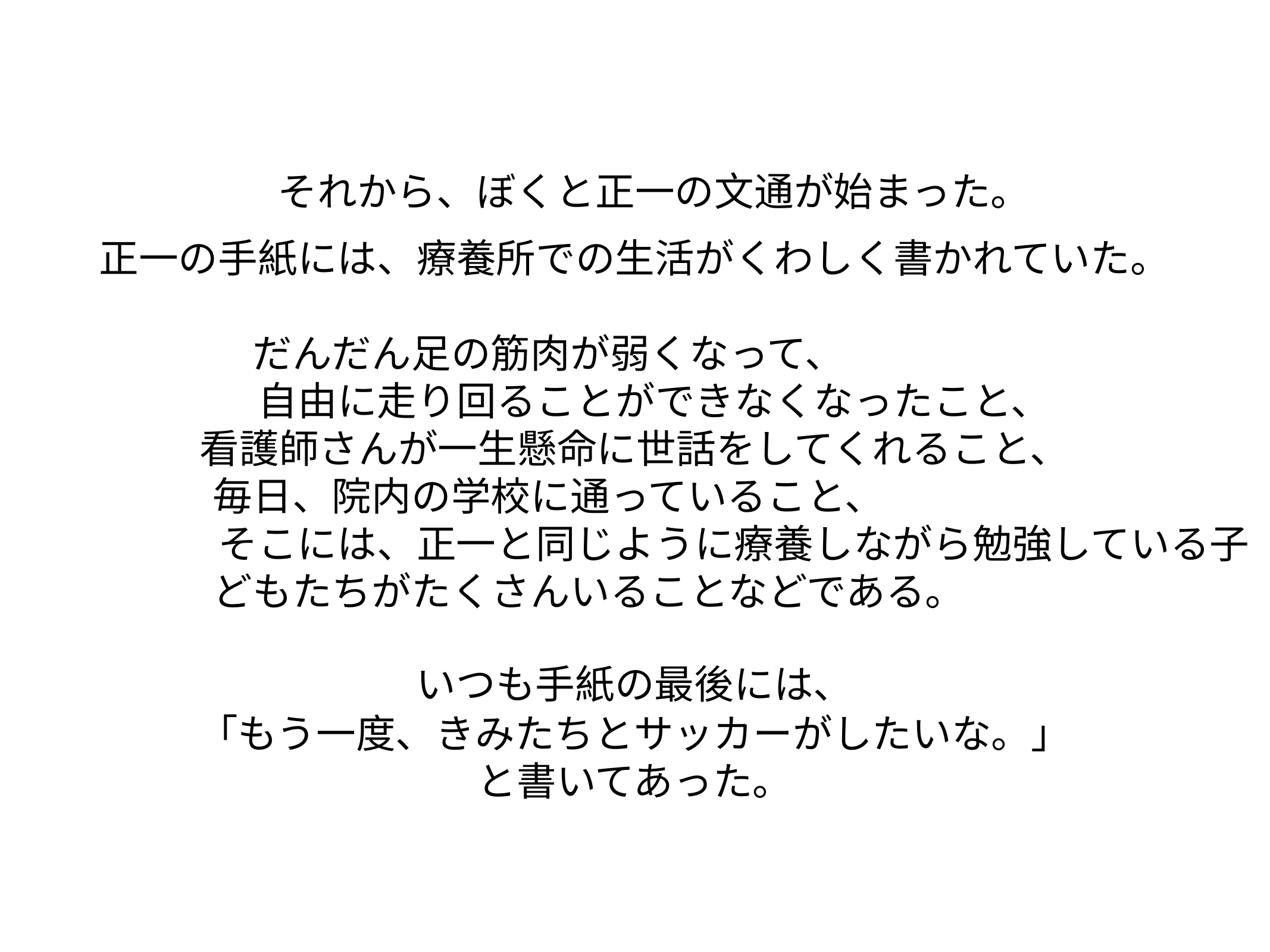

それから、ぼくと正一の文通が始まった。
正一の手紙には、療養所での生活がくわしく書かれていた。

　　　　　　だんだん足の筋肉が弱くなって、
　自由に走り回ることができなくなったこと、
看護師さんが一生懸命に世話をしてくれること、
　　　　　毎日、院内の学校に通っていること、
　　　　　そこには、正一と同じように療養しながら勉強している子
　　　　　どもたちがたくさんいることなどである。
いつも手紙の最後には、
「もう一度、きみたちとサッカーがしたいな。」
と書いてあった。